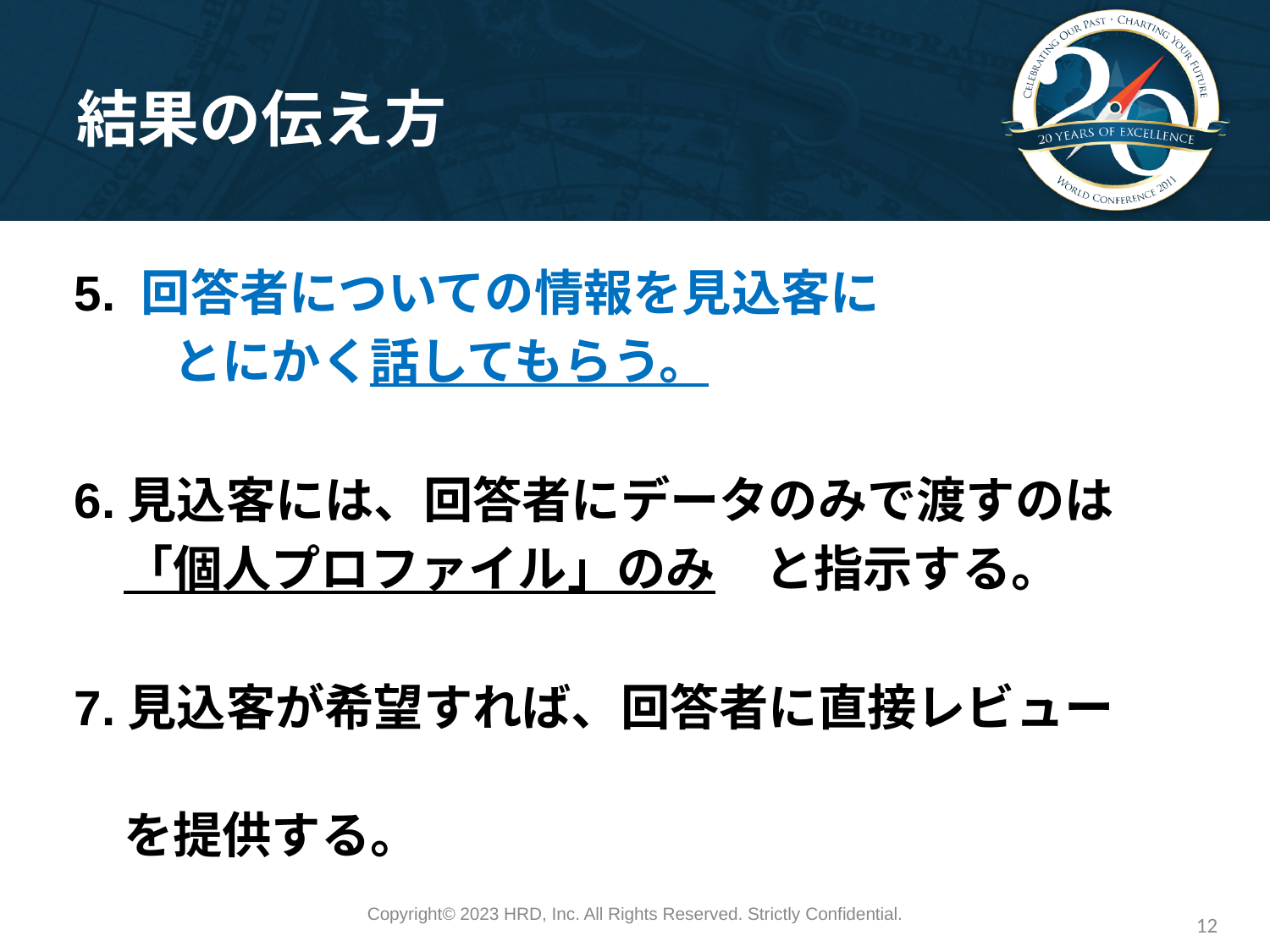

# 結果の伝え方
5. 回答者についての情報を見込客に
　　とにかく話してもらう。

6.見込客には、回答者にデータのみで渡すのは
　「個人プロファイル」のみ　と指示する。

7.見込客が希望すれば、回答者に直接レビュー
　を提供する。

Copyright©️ 2023 HRD, Inc. All Rights Reserved. Strictly Confidential.
12